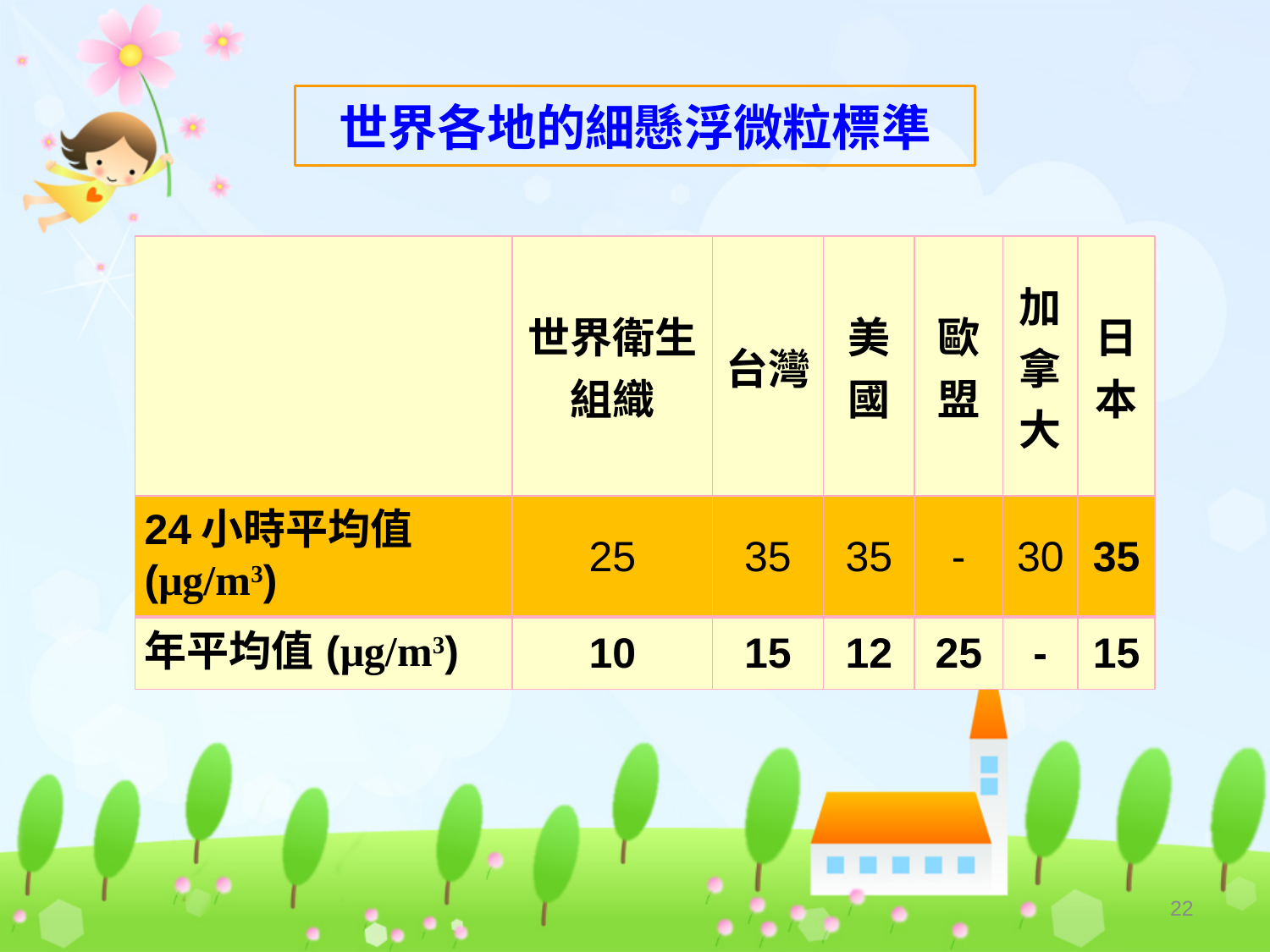

# 世界各地的細懸浮微粒標準
|  | 世界衛生組織 | 台灣 | 美國 | 歐盟 | 加拿大 | 日本 |
| --- | --- | --- | --- | --- | --- | --- |
| 24小時平均值(μg/m3) | 25 | 35 | 35 | - | 30 | 35 |
| 年平均值(μg/m3) | 10 | 15 | 12 | 25 | - | 15 |
22